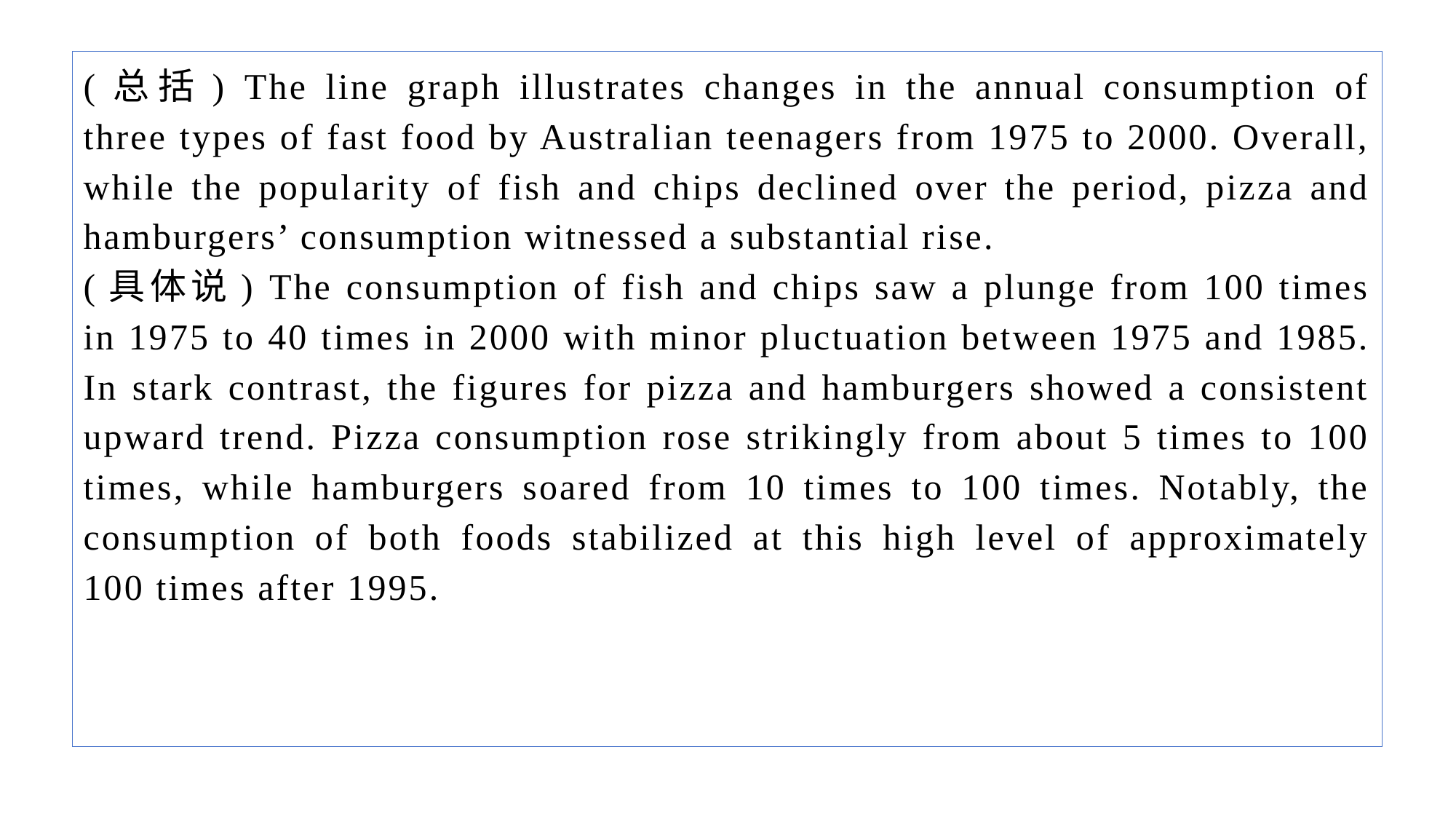

(总括) The line graph illustrates changes in the annual consumption of three types of fast food by Australian teenagers from 1975 to 2000. Overall, while the popularity of fish and chips declined over the period, pizza and hamburgers’ consumption witnessed a substantial rise.
(具体说) The consumption of fish and chips saw a plunge from 100 times in 1975 to 40 times in 2000 with minor pluctuation between 1975 and 1985. In stark contrast, the figures for pizza and hamburgers showed a consistent upward trend. Pizza consumption rose strikingly from about 5 times to 100 times, while hamburgers soared from 10 times to 100 times. Notably, the consumption of both foods stabilized at this high level of approximately 100 times after 1995.